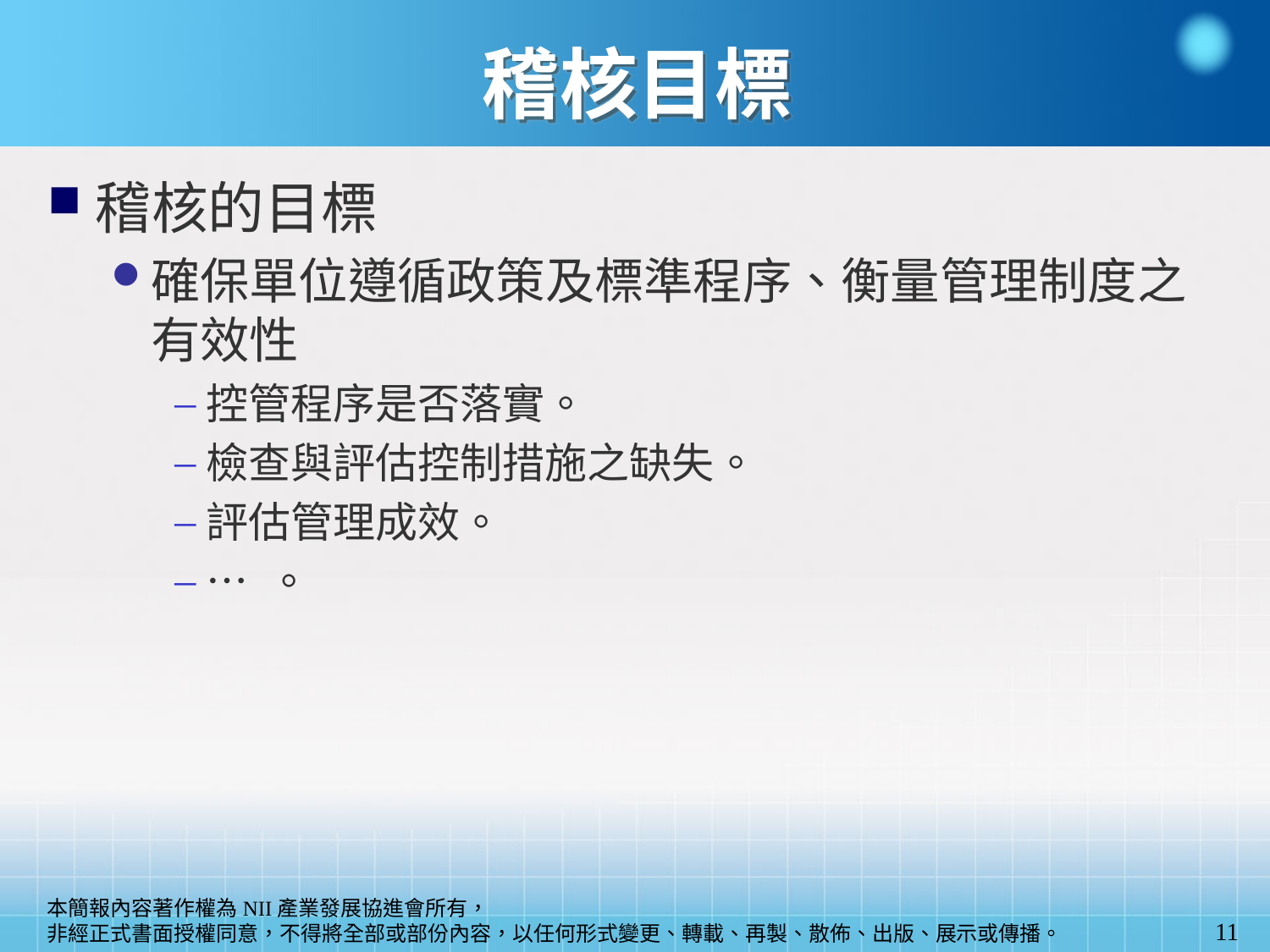

# 稽核目標
稽核的目標
確保單位遵循政策及標準程序、衡量管理制度之有效性
控管程序是否落實。
檢查與評估控制措施之缺失。
評估管理成效。
… 。
11